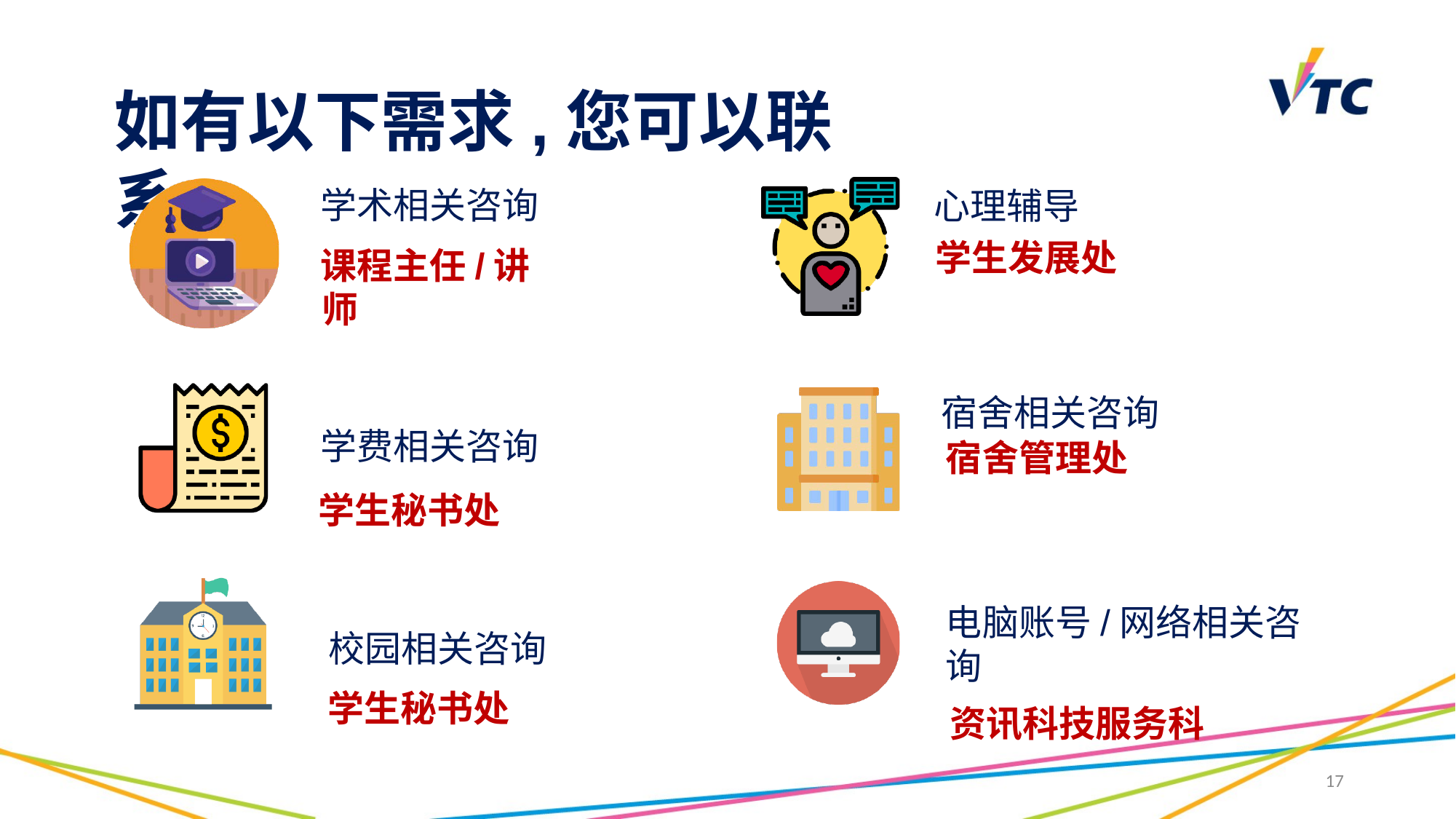

# 如有以下需求,您可以联系:

学术相关咨询
课程主任/讲师

学费相关咨询
学生秘书处

校园相关咨询
学生秘书处
心理辅导
学生发展处

宿舍相关咨询
宿舍管理处

电脑账号/网络相关咨询
资讯科技服务科
17